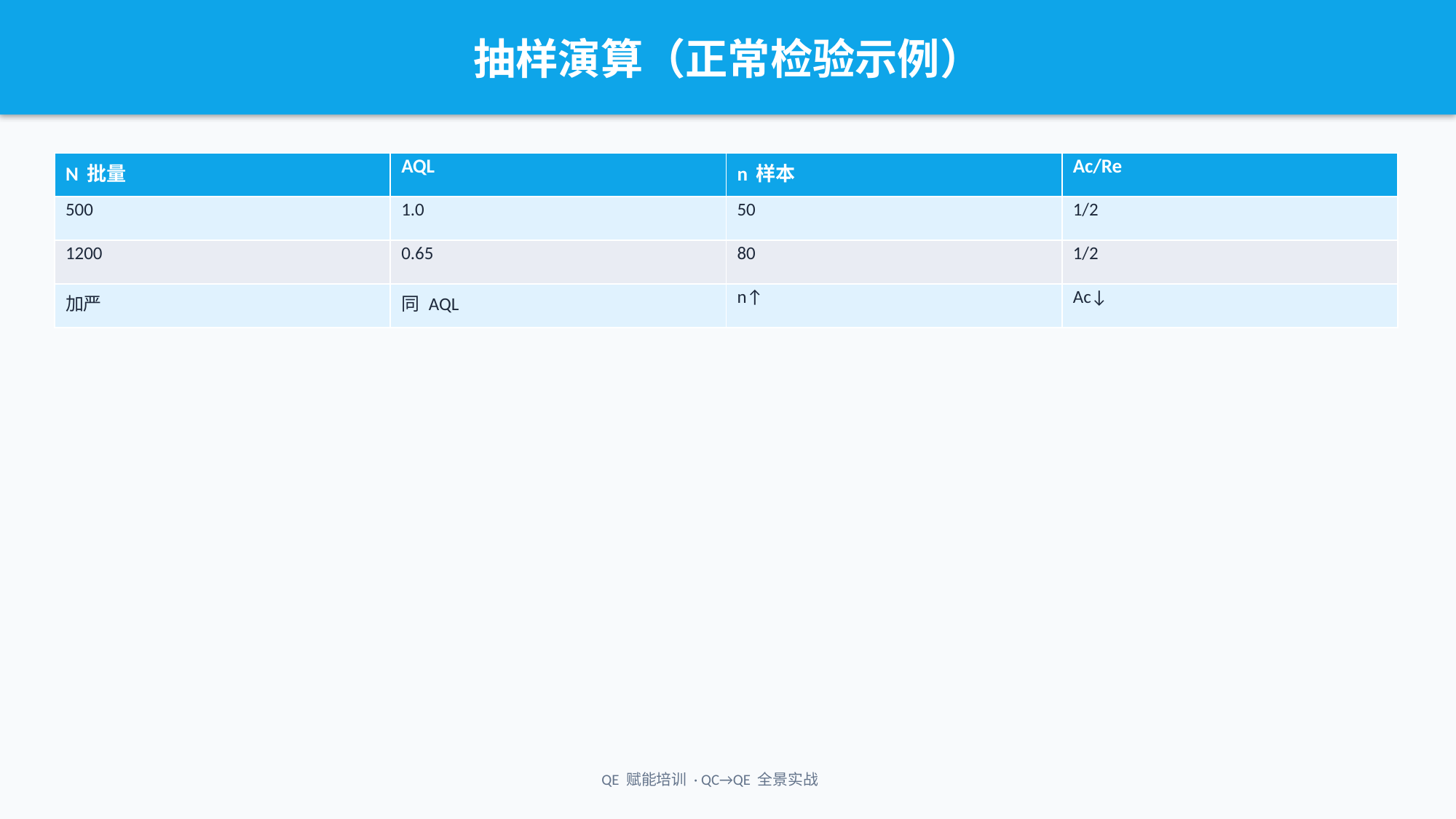

抽样演算（正常检验示例）
| N 批量 | AQL | n 样本 | Ac/Re |
| --- | --- | --- | --- |
| 500 | 1.0 | 50 | 1/2 |
| 1200 | 0.65 | 80 | 1/2 |
| 加严 | 同 AQL | n↑ | Ac↓ |
QE 赋能培训 · QC→QE 全景实战